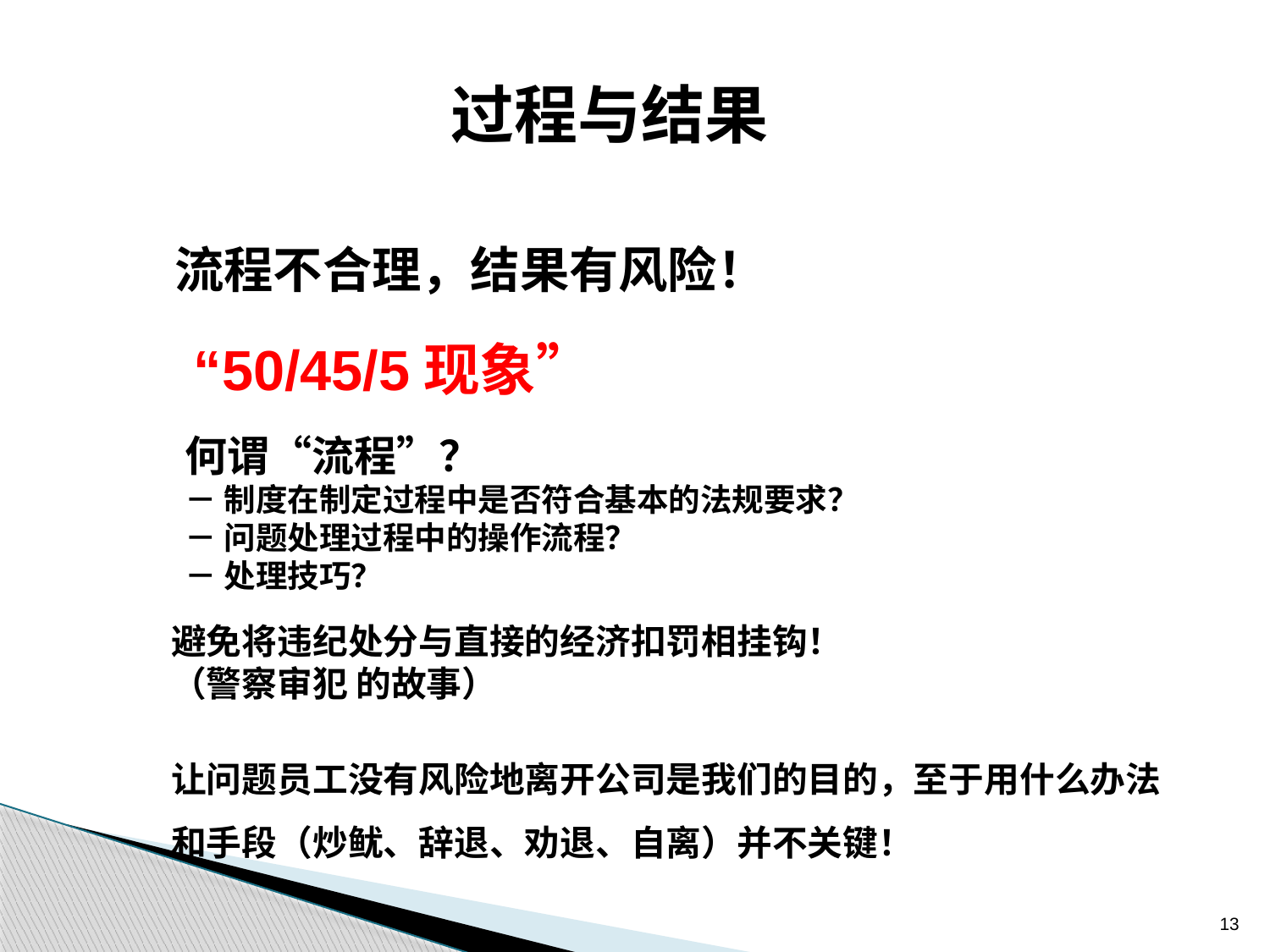

过程与结果
流程不合理，结果有风险！
“50/45/5现象”
何谓“流程”？
－ 制度在制定过程中是否符合基本的法规要求？
－ 问题处理过程中的操作流程？
－ 处理技巧？
避免将违纪处分与直接的经济扣罚相挂钩！
（警察审犯 的故事）
让问题员工没有风险地离开公司是我们的目的，至于用什么办法和手段（炒鱿、辞退、劝退、自离）并不关键！
13